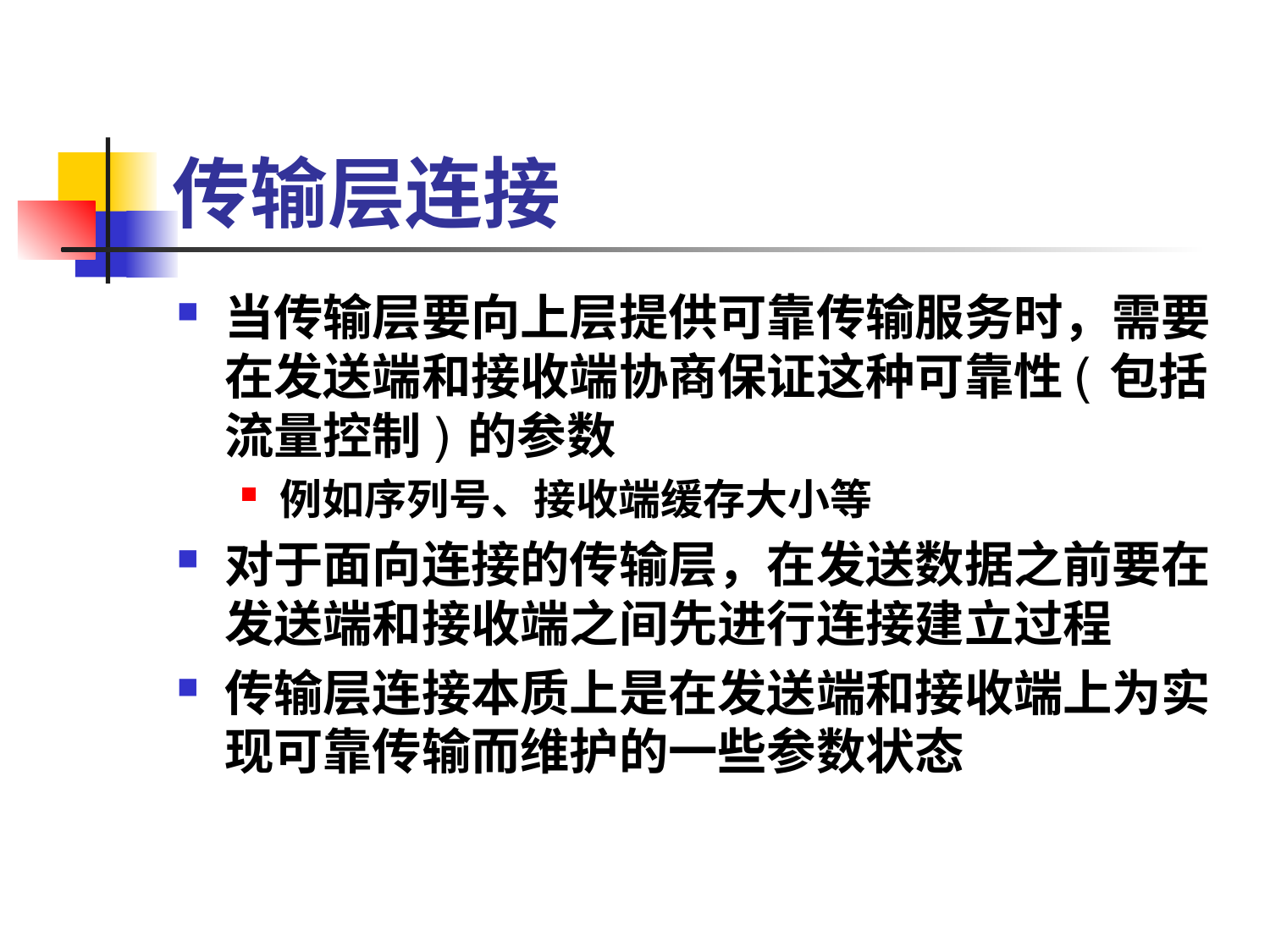

# 传输层连接
当传输层要向上层提供可靠传输服务时，需要在发送端和接收端协商保证这种可靠性(包括流量控制)的参数
例如序列号、接收端缓存大小等
对于面向连接的传输层，在发送数据之前要在发送端和接收端之间先进行连接建立过程
传输层连接本质上是在发送端和接收端上为实现可靠传输而维护的一些参数状态